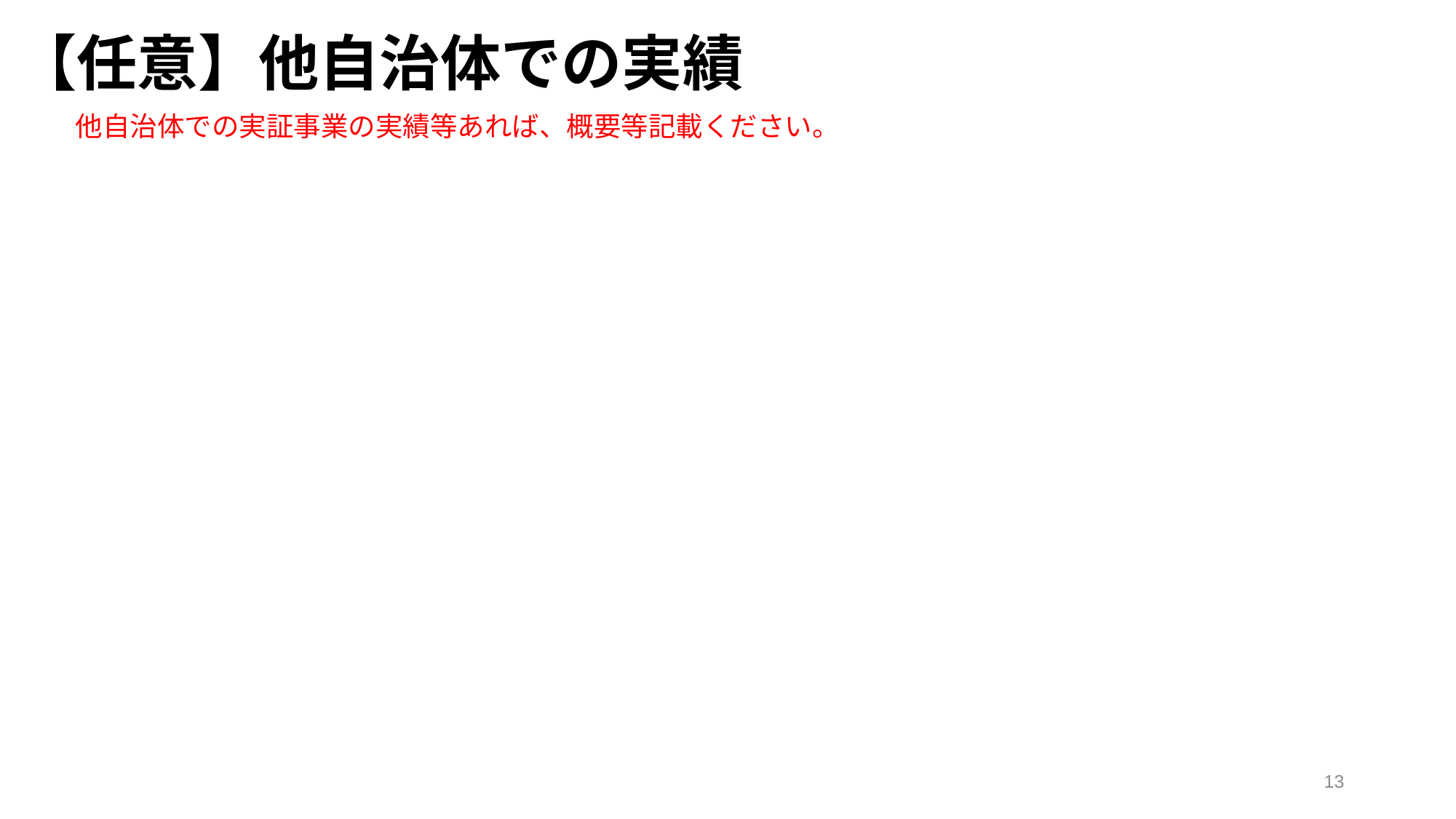

【任意】他自治体での実績
　他自治体での実証事業の実績等あれば、概要等記載ください。
13